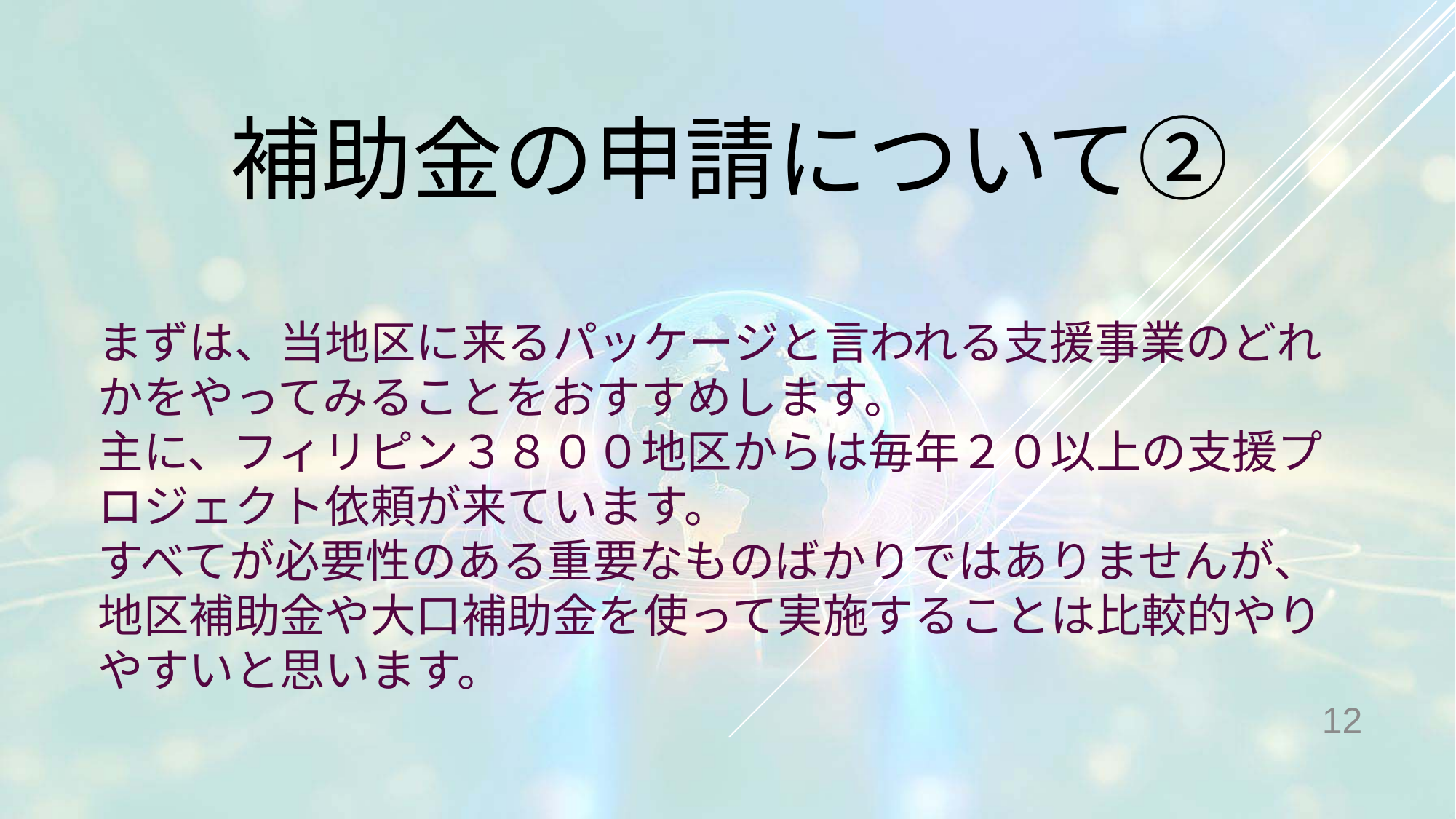

補助金の申請について②
まずは、当地区に来るパッケージと言われる支援事業のどれかをやってみることをおすすめします。
主に、フィリピン３８００地区からは毎年２０以上の支援プロジェクト依頼が来ています。
すべてが必要性のある重要なものばかりではありませんが、地区補助金や大口補助金を使って実施することは比較的やりやすいと思います。

12